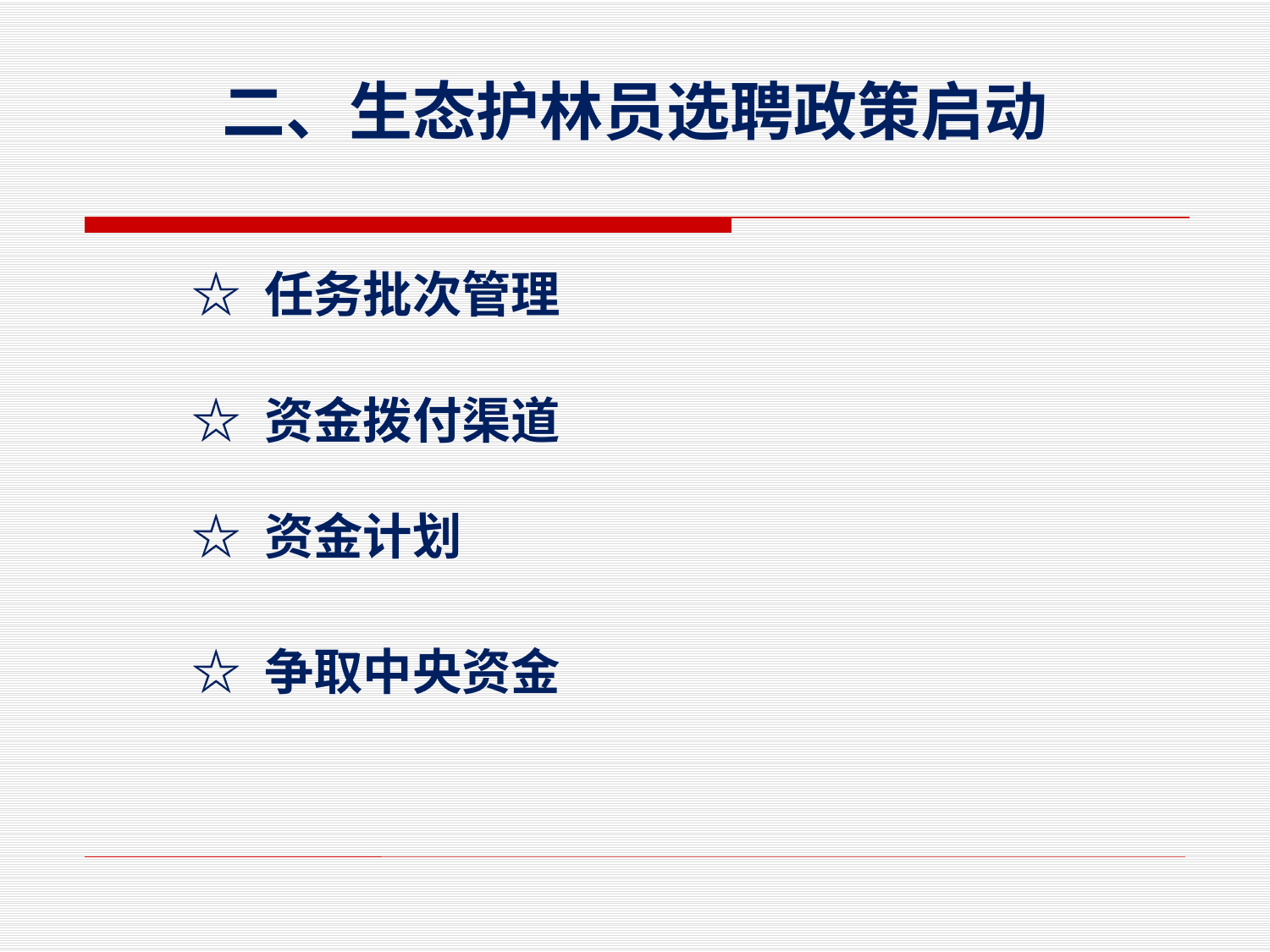

# 二、生态护林员选聘政策启动

         ☆ 任务批次管理

         ☆ 资金拨付渠道

         ☆ 资金计划

         ☆ 争取中央资金